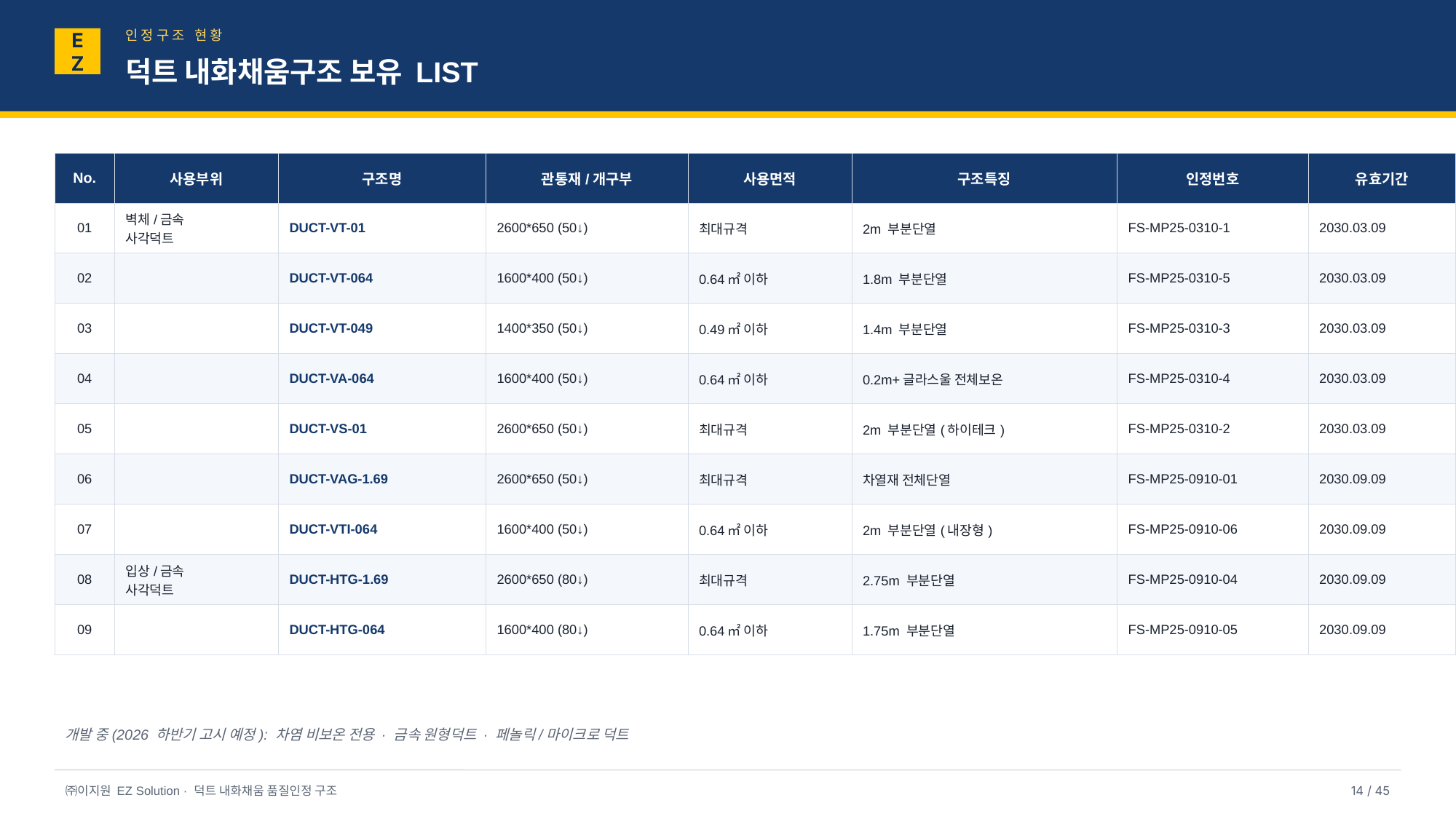

인정구조 현황

EZ
덕트 내화채움구조 보유 LIST

| No. | 사용부위 | 구조명 | 관통재/개구부 | 사용면적 | 구조특징 | 인정번호 | 유효기간 |
| --- | --- | --- | --- | --- | --- | --- | --- |
| 01 | 벽체/금속 사각덕트 | DUCT-VT-01 | 2600\*650 (50↓) | 최대규격 | 2m 부분단열 | FS-MP25-0310-1 | 2030.03.09 |
| 02 |  | DUCT-VT-064 | 1600\*400 (50↓) | 0.64㎡ 이하 | 1.8m 부분단열 | FS-MP25-0310-5 | 2030.03.09 |
| 03 |  | DUCT-VT-049 | 1400\*350 (50↓) | 0.49㎡ 이하 | 1.4m 부분단열 | FS-MP25-0310-3 | 2030.03.09 |
| 04 |  | DUCT-VA-064 | 1600\*400 (50↓) | 0.64㎡ 이하 | 0.2m+글라스울 전체보온 | FS-MP25-0310-4 | 2030.03.09 |
| 05 |  | DUCT-VS-01 | 2600\*650 (50↓) | 최대규격 | 2m 부분단열(하이테크) | FS-MP25-0310-2 | 2030.03.09 |
| 06 |  | DUCT-VAG-1.69 | 2600\*650 (50↓) | 최대규격 | 차열재 전체단열 | FS-MP25-0910-01 | 2030.09.09 |
| 07 |  | DUCT-VTI-064 | 1600\*400 (50↓) | 0.64㎡ 이하 | 2m 부분단열(내장형) | FS-MP25-0910-06 | 2030.09.09 |
| 08 | 입상/금속 사각덕트 | DUCT-HTG-1.69 | 2600\*650 (80↓) | 최대규격 | 2.75m 부분단열 | FS-MP25-0910-04 | 2030.09.09 |
| 09 |  | DUCT-HTG-064 | 1600\*400 (80↓) | 0.64㎡ 이하 | 1.75m 부분단열 | FS-MP25-0910-05 | 2030.09.09 |
개발 중(2026 하반기 고시 예정): 차염 비보온 전용 · 금속 원형덕트 · 페놀릭/마이크로 덕트

㈜이지원 EZ Solution · 덕트 내화채움 품질인정 구조
14 / 45